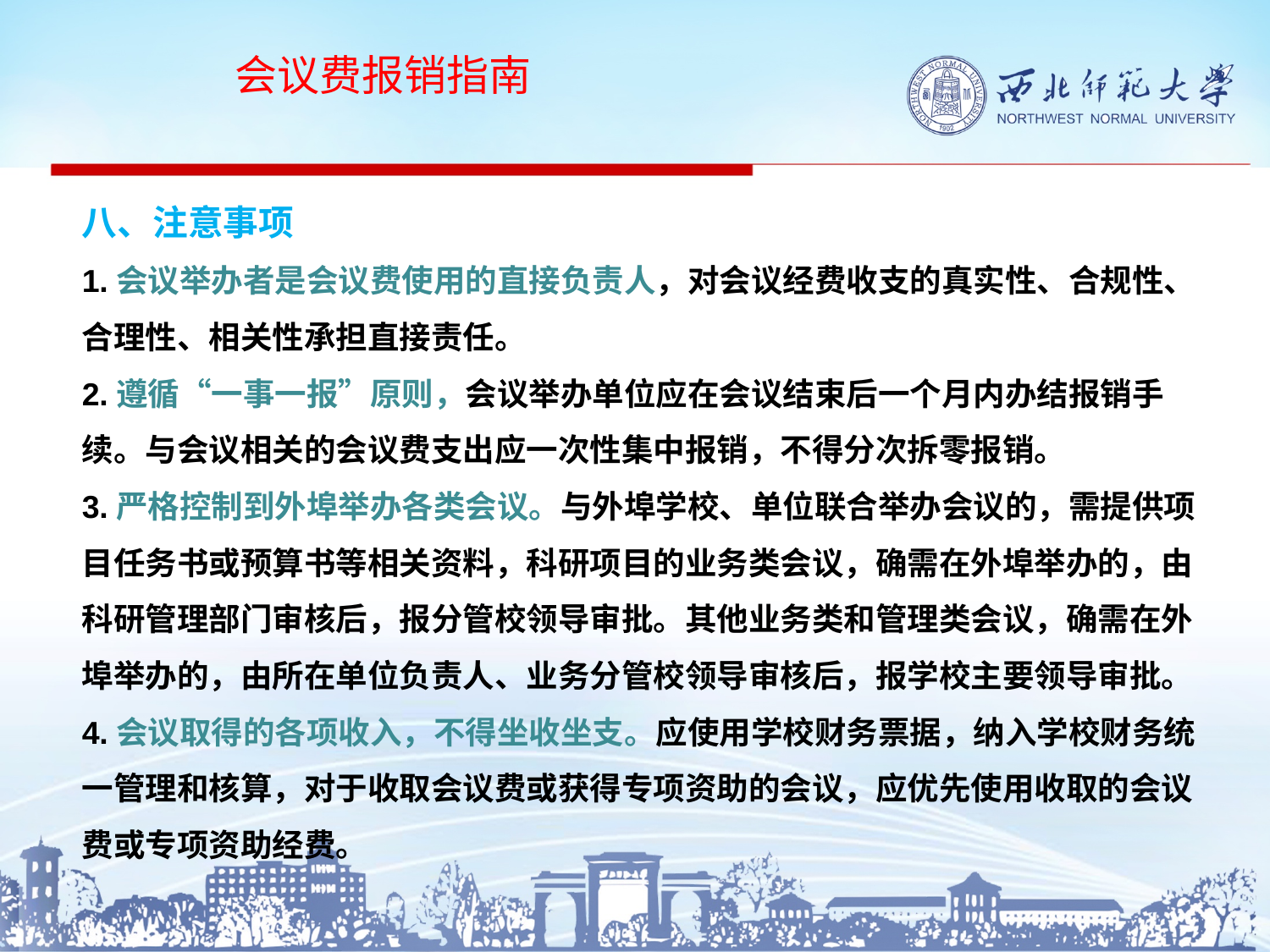

会议费报销指南
# 八、注意事项 1.会议举办者是会议费使用的直接负责人，对会议经费收支的真实性、合规性、合理性、相关性承担直接责任。 2.遵循“一事一报”原则，会议举办单位应在会议结束后一个月内办结报销手续。与会议相关的会议费支出应一次性集中报销，不得分次拆零报销。 3.严格控制到外埠举办各类会议。与外埠学校、单位联合举办会议的，需提供项目任务书或预算书等相关资料，科研项目的业务类会议，确需在外埠举办的，由科研管理部门审核后，报分管校领导审批。其他业务类和管理类会议，确需在外埠举办的，由所在单位负责人、业务分管校领导审核后，报学校主要领导审批。 4.会议取得的各项收入，不得坐收坐支。应使用学校财务票据，纳入学校财务统一管理和核算，对于收取会议费或获得专项资助的会议，应优先使用收取的会议费或专项资助经费。